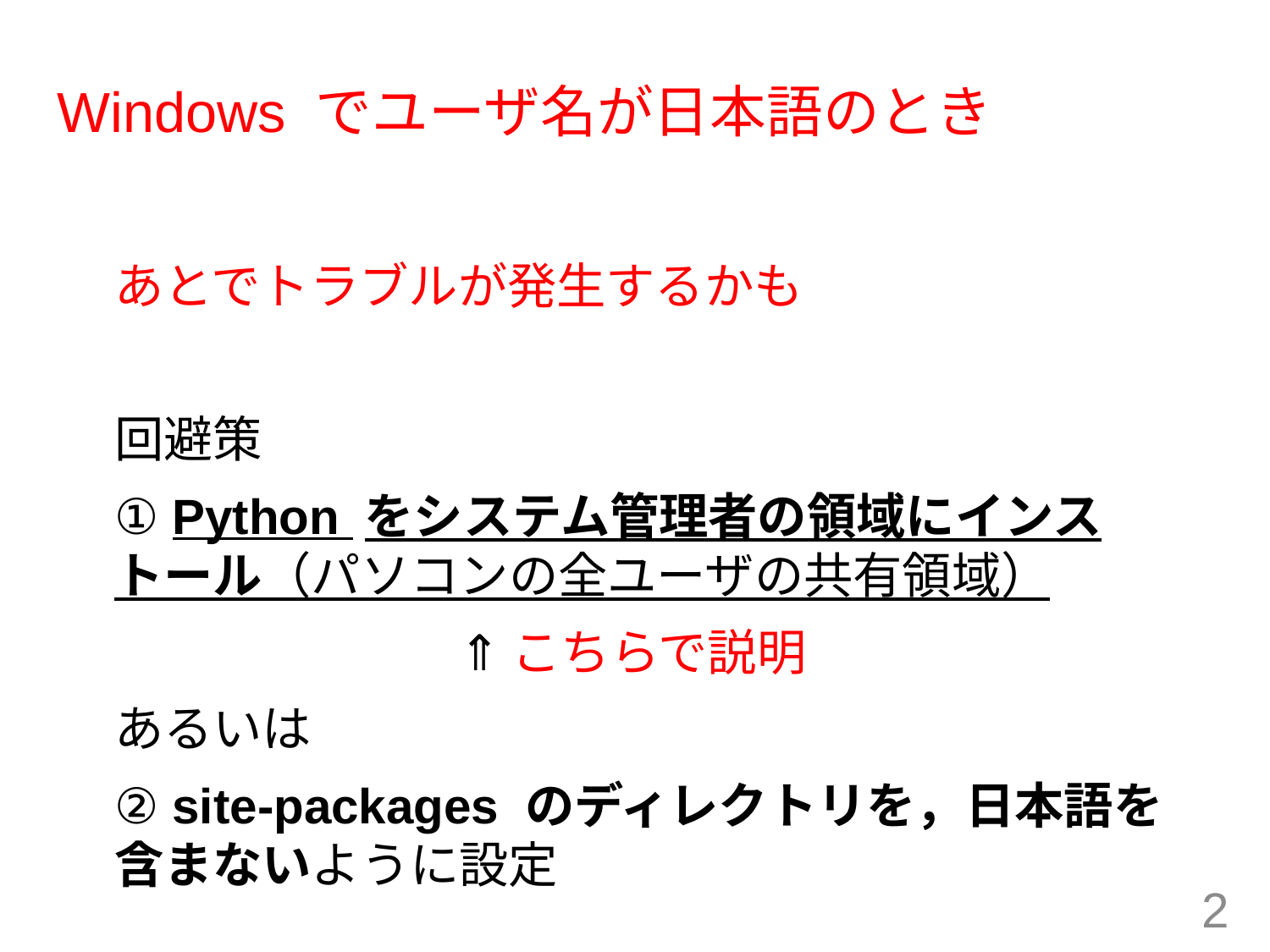

# Windows でユーザ名が日本語のとき
あとでトラブルが発生するかも

回避策
① Python をシステム管理者の領域にインストール（パソコンの全ユーザの共有領域）
　　　　　　　⇑ こちらで説明
あるいは
② site-packages のディレクトリを，日本語を含まないように設定
2